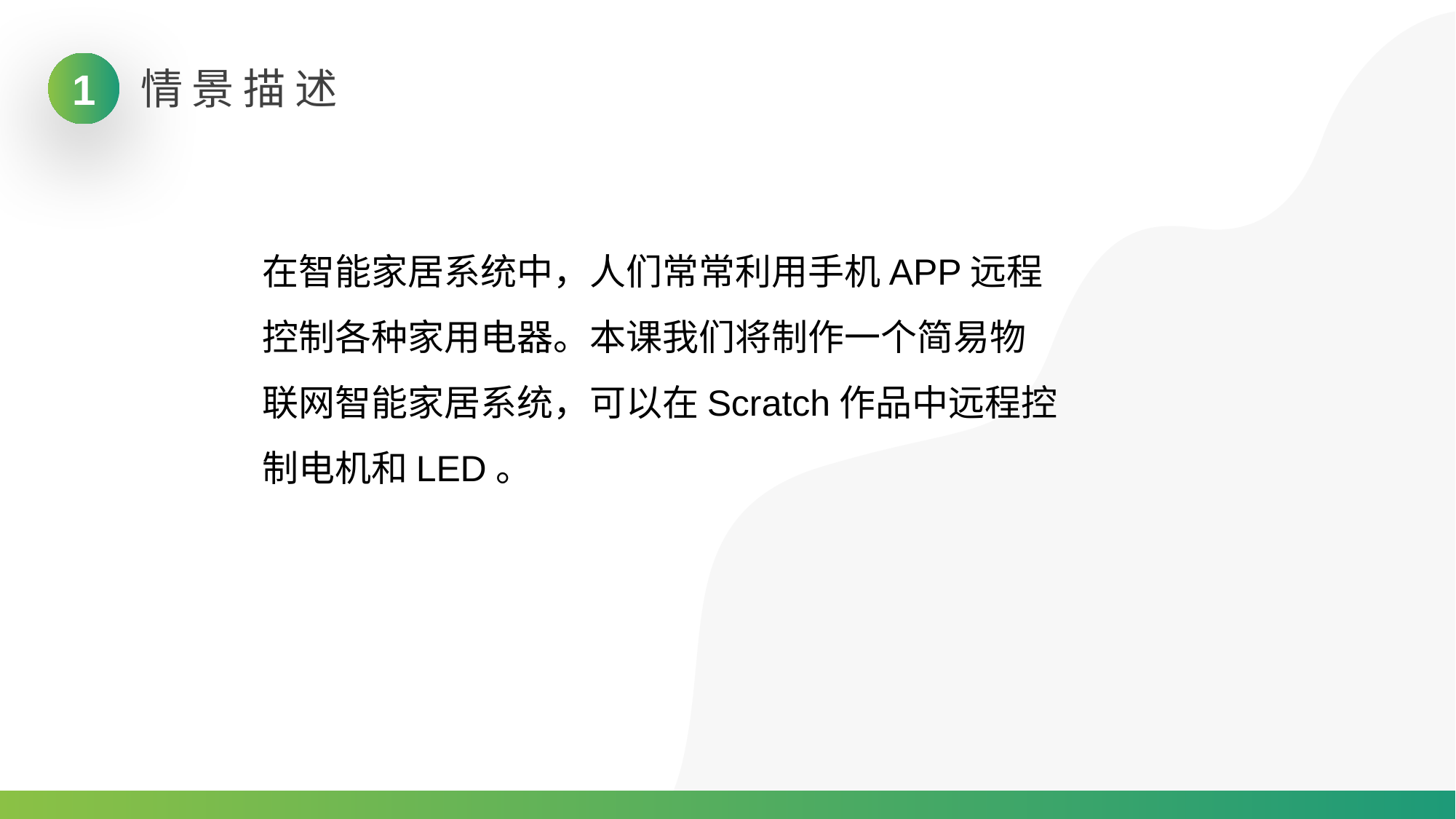

1
情景描述
在智能家居系统中，人们常常利用手机APP远程控制各种家用电器。本课我们将制作一个简易物联网智能家居系统，可以在Scratch作品中远程控制电机和LED。
02